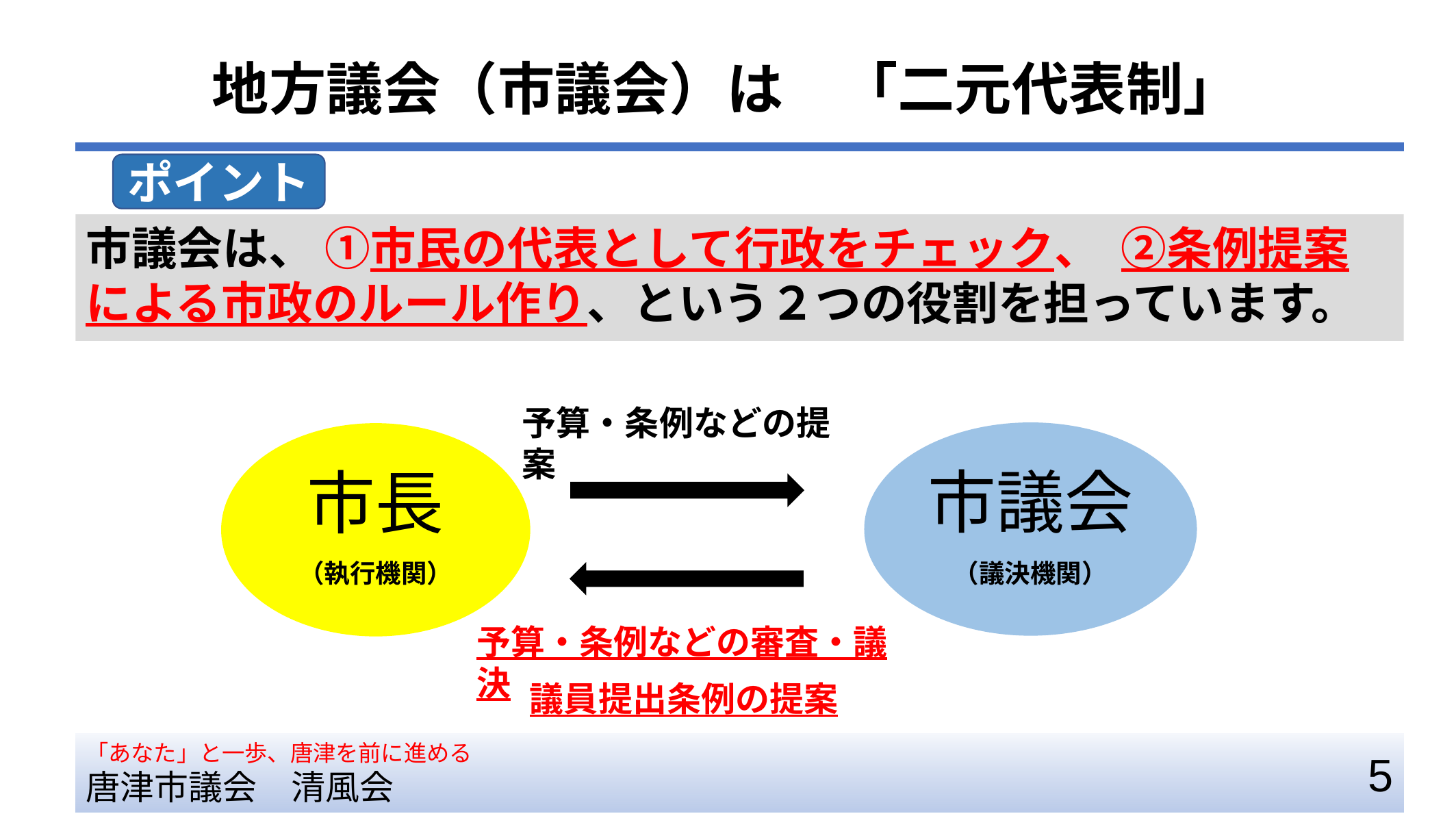

# 地方議会（市議会）は　「二元代表制」
ポイント
市議会は、 ①市民の代表として行政をチェック、  ②条例提案による市政のルール作り、という２つの役割を担っています。
予算・条例などの提案
市議会
市長

（議決機関）
（執行機関）

予算・条例などの審査・議決
議員提出条例の提案
「あなた」と一歩、唐津を前に進める
唐津市議会　清風会
5